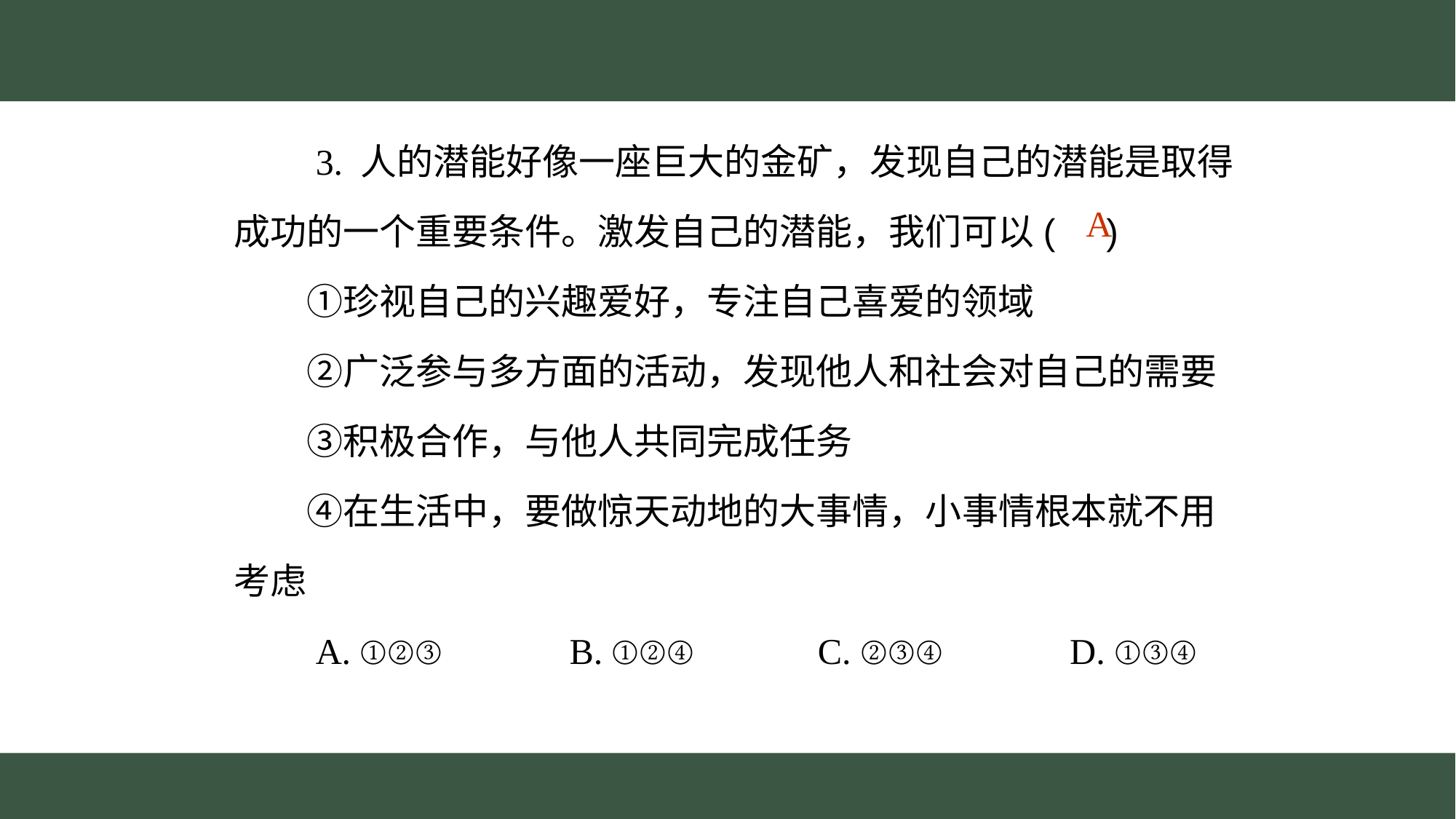

3. 人的潜能好像一座巨大的金矿，发现自己的潜能是取得
成功的一个重要条件。激发自己的潜能，我们可以(     )
　　①珍视自己的兴趣爱好，专注自己喜爱的领域
　　②广泛参与多方面的活动，发现他人和社会对自己的需要
　　③积极合作，与他人共同完成任务
　　④在生活中，要做惊天动地的大事情，小事情根本就不用
考虑
　　A. ①②③　　　B. ①②④　    　C. ②③④　　　D. ①③④
A